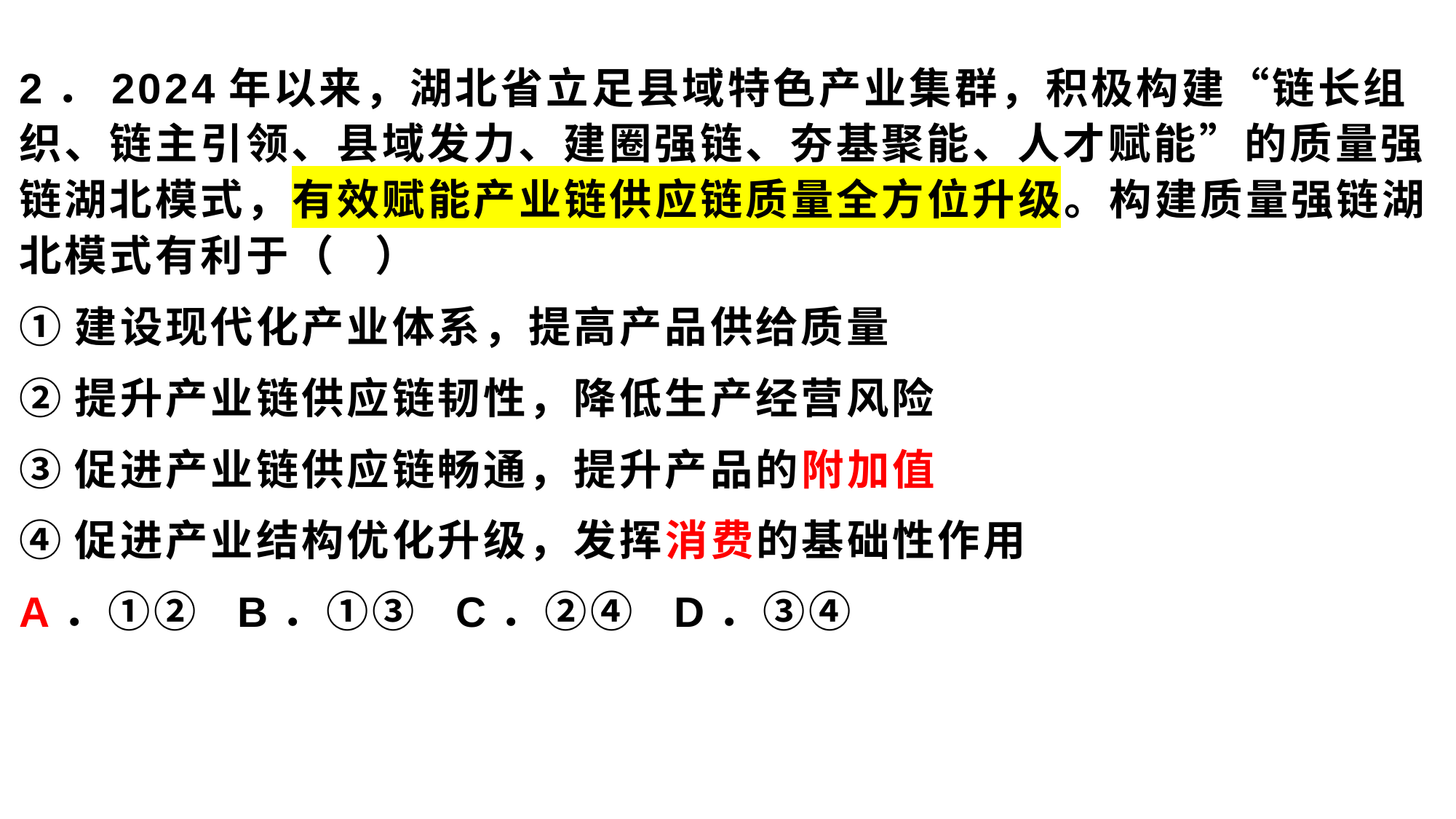

2．2024年以来，湖北省立足县域特色产业集群，积极构建“链长组织、链主引领、县域发力、建圈强链、夯基聚能、人才赋能”的质量强链湖北模式，有效赋能产业链供应链质量全方位升级。构建质量强链湖北模式有利于（   ）
①建设现代化产业体系，提高产品供给质量
②提升产业链供应链韧性，降低生产经营风险
③促进产业链供应链畅通，提升产品的附加值
④促进产业结构优化升级，发挥消费的基础性作用
A．①②	B．①③	C．②④	D．③④